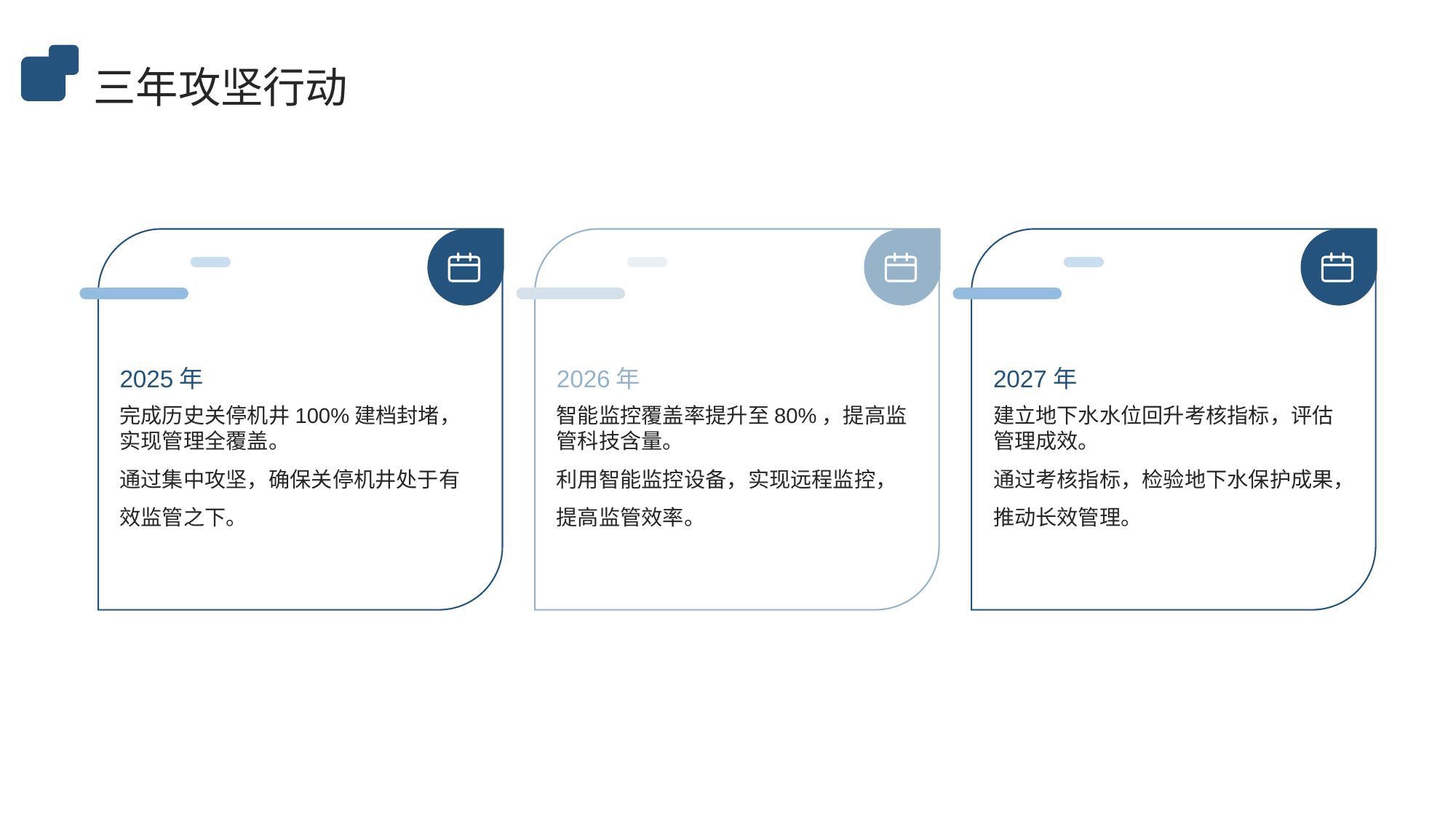

三年攻坚行动

2025年
2026年
2027年
完成历史关停机井100%建档封堵，实现管理全覆盖。
通过集中攻坚，确保关停机井处于有效监管之下。
建立地下水水位回升考核指标，评估管理成效。
通过考核指标，检验地下水保护成果，推动长效管理。
智能监控覆盖率提升至80%，提高监管科技含量。
利用智能监控设备，实现远程监控，提高监管效率。